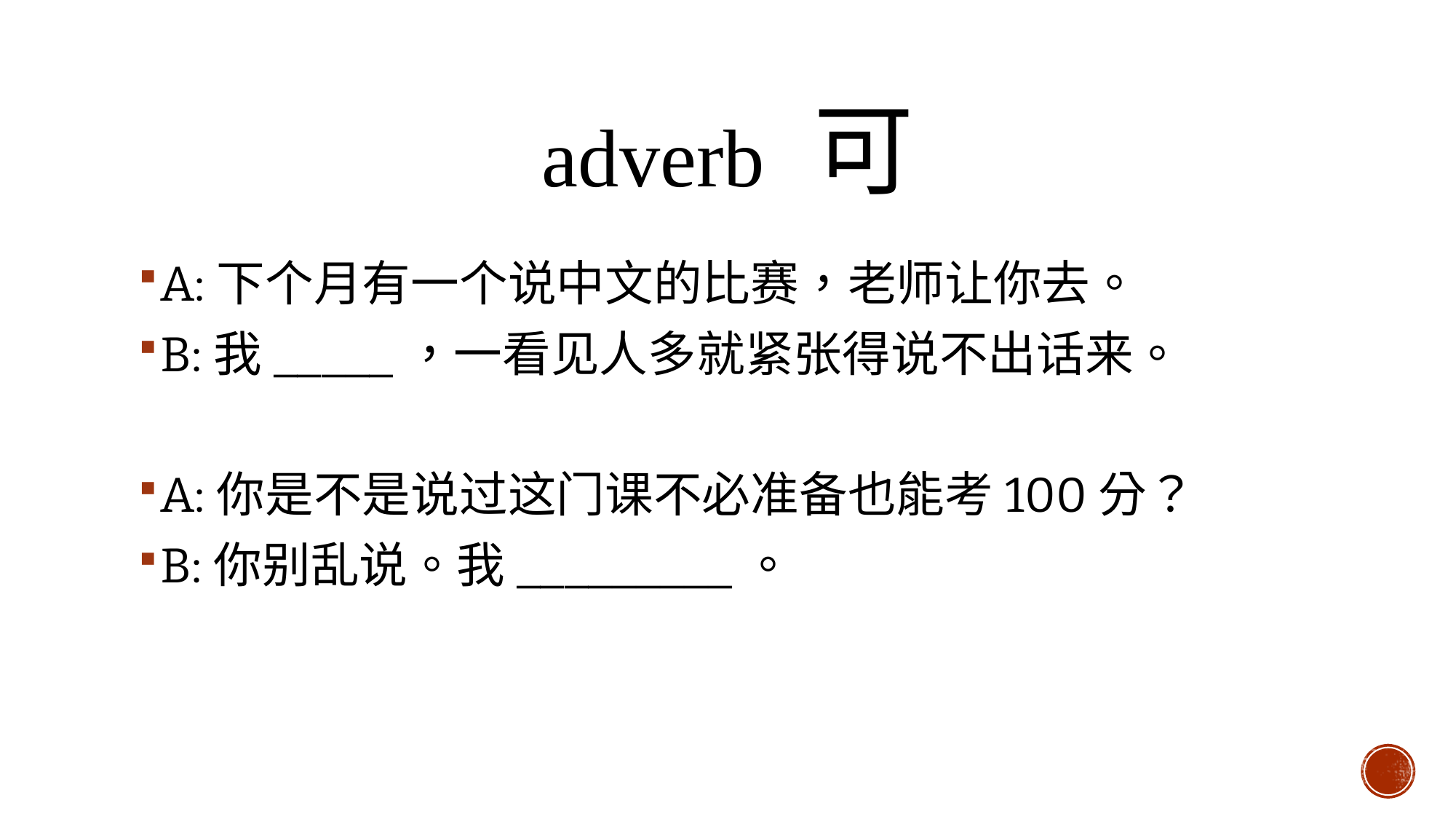

# adverb 可
A:下个月有一个说中文的比赛，老师让你去。
B:我_____，一看见人多就紧张得说不出话来。

A:你是不是说过这门课不必准备也能考100分？
B:你别乱说。我_________。